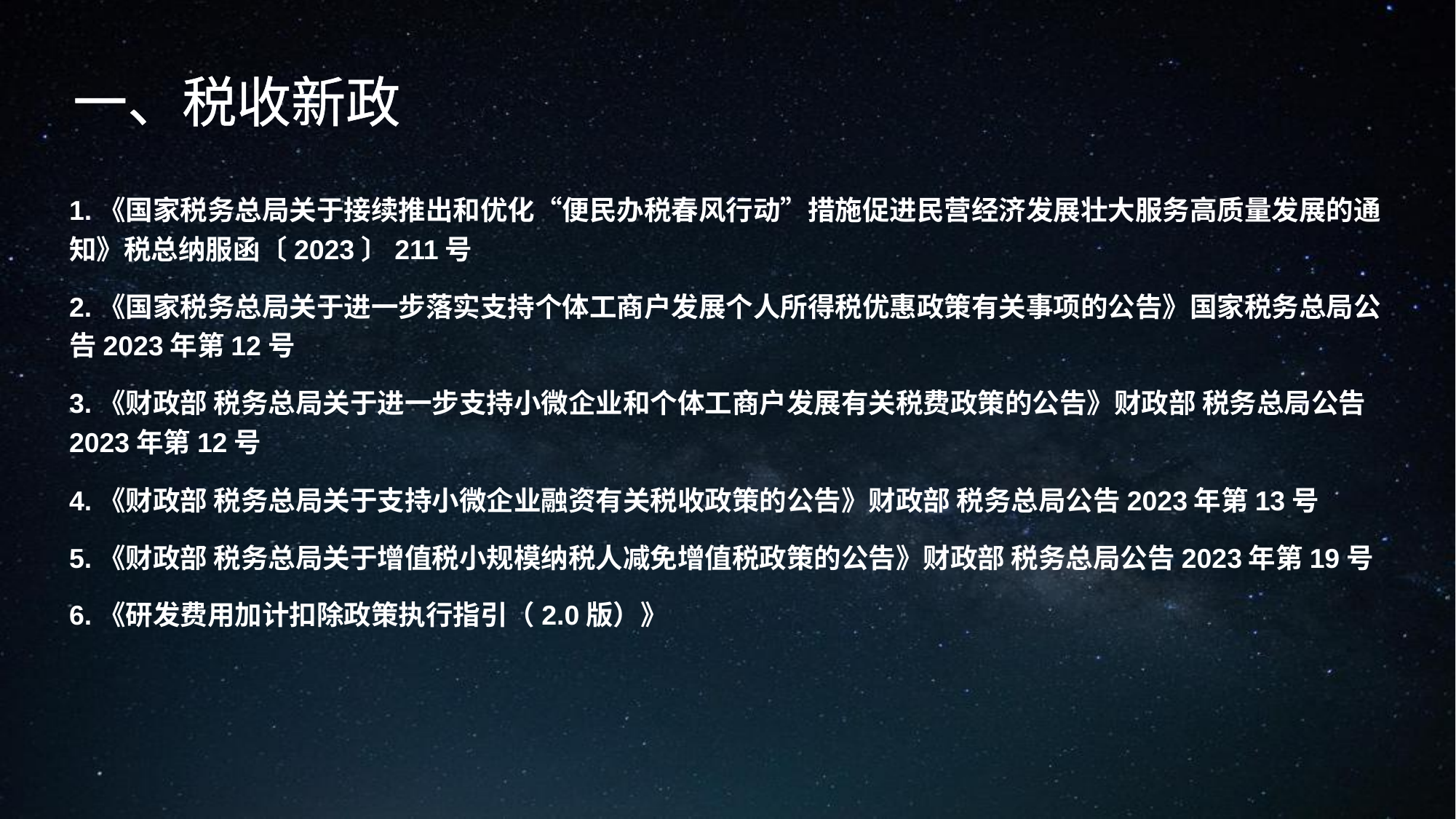

一、税收新政
1.《国家税务总局关于接续推出和优化“便民办税春风行动”措施促进民营经济发展壮大服务高质量发展的通知》税总纳服函〔2023〕211号
2.《国家税务总局关于进一步落实支持个体工商户发展个人所得税优惠政策有关事项的公告》国家税务总局公告2023年第12号
3.《财政部 税务总局关于进一步支持小微企业和个体工商户发展有关税费政策的公告》财政部 税务总局公告2023年第12号
4.《财政部 税务总局关于支持小微企业融资有关税收政策的公告》财政部 税务总局公告2023年第13号
5.《财政部 税务总局关于增值税小规模纳税人减免增值税政策的公告》财政部 税务总局公告2023年第19号
6.《研发费用加计扣除政策执行指引（2.0版）》